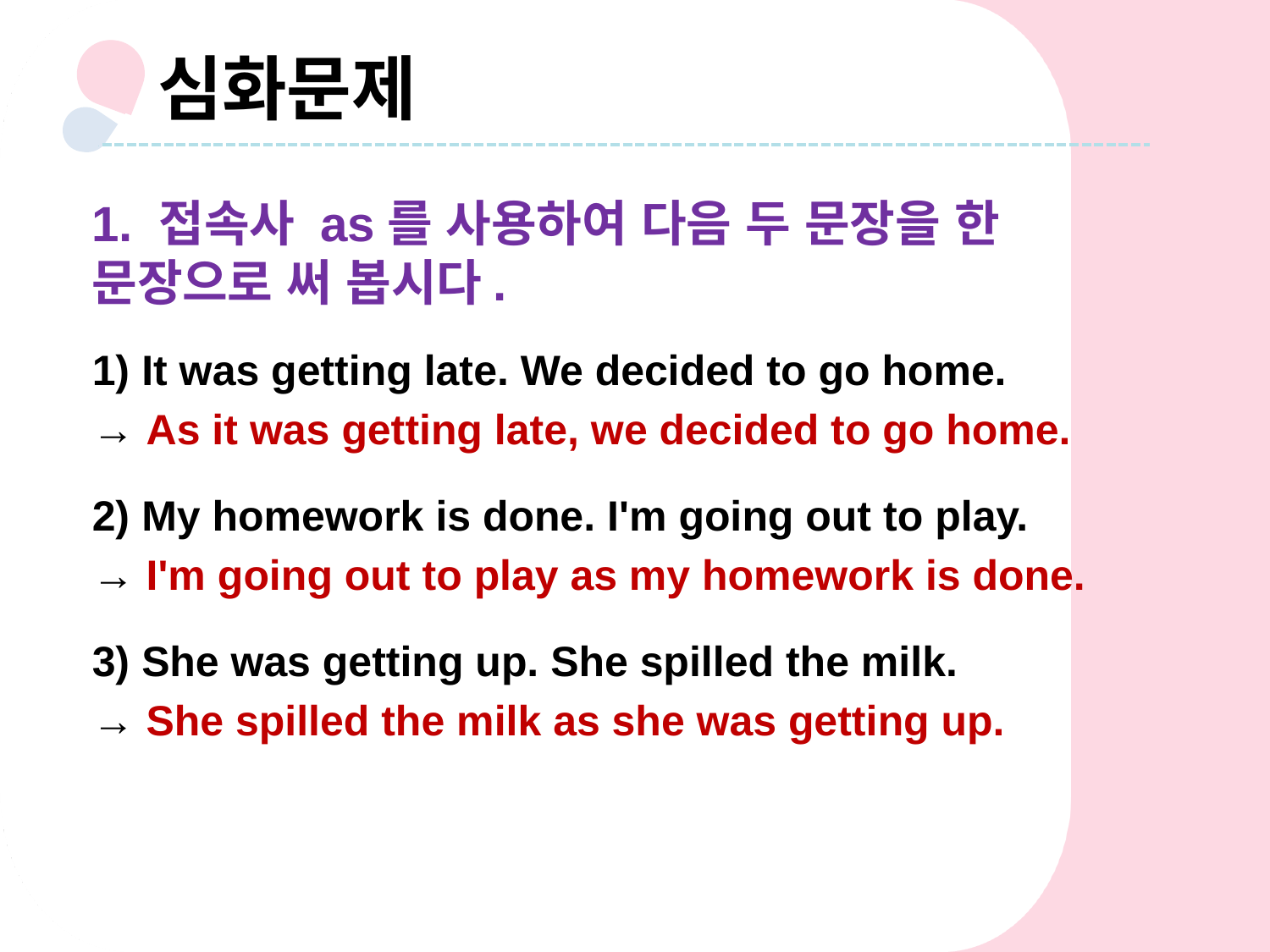

심화문제

1. 접속사 as를 사용하여 다음 두 문장을 한 문장으로 써 봅시다.
1) It was getting late. We decided to go home.
→ As it was getting late, we decided to go home.
2) My homework is done. I'm going out to play.
→ I'm going out to play as my homework is done.
3) She was getting up. She spilled the milk.
→ She spilled the milk as she was getting up.